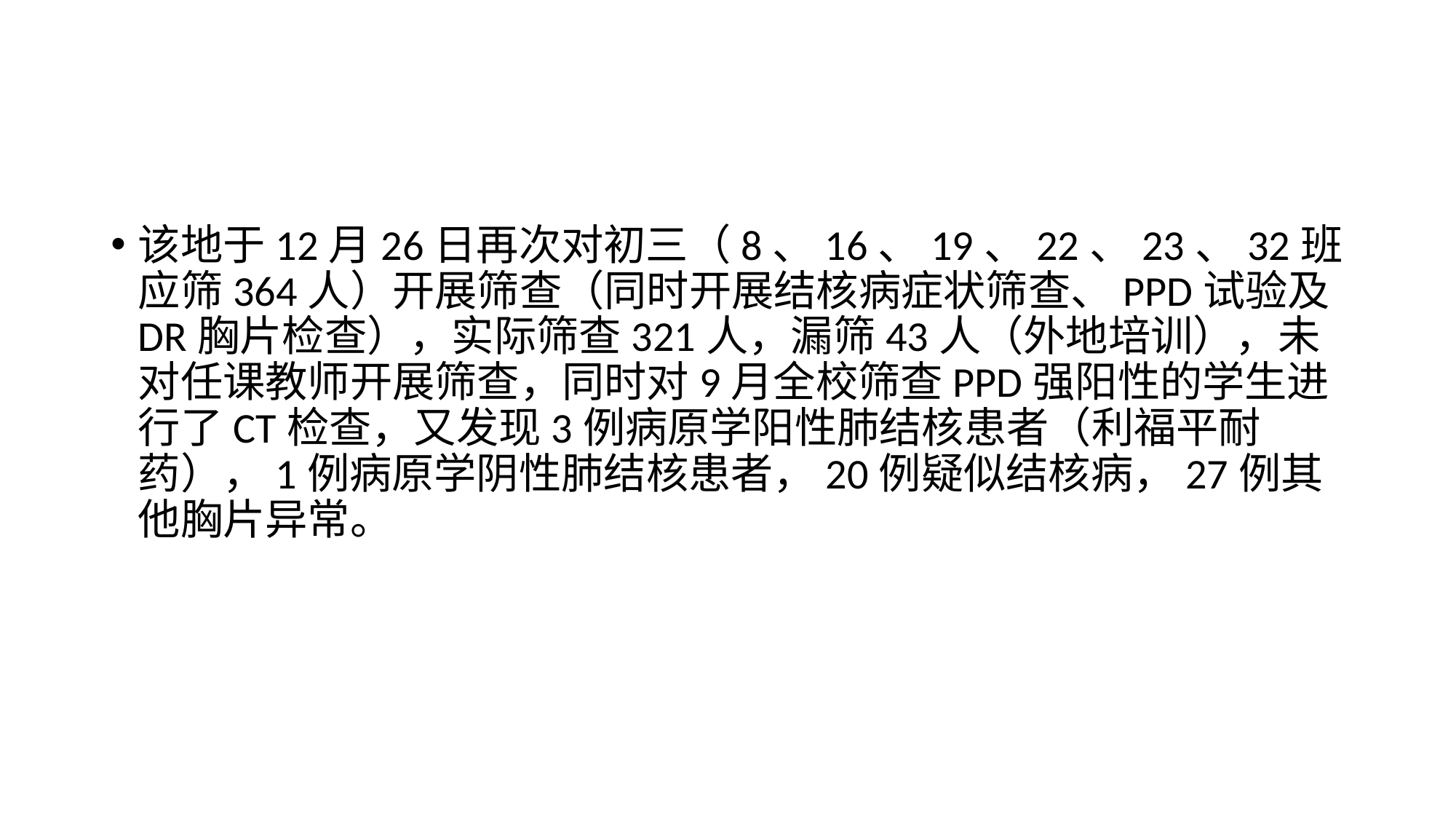

#
该地于12月26日再次对初三（8、16、19、22、23、32班应筛364人）开展筛查（同时开展结核病症状筛查、PPD试验及DR胸片检查），实际筛查321人，漏筛43人（外地培训），未对任课教师开展筛查，同时对9月全校筛查PPD强阳性的学生进行了CT检查，又发现3例病原学阳性肺结核患者（利福平耐药），1例病原学阴性肺结核患者，20例疑似结核病，27例其他胸片异常。